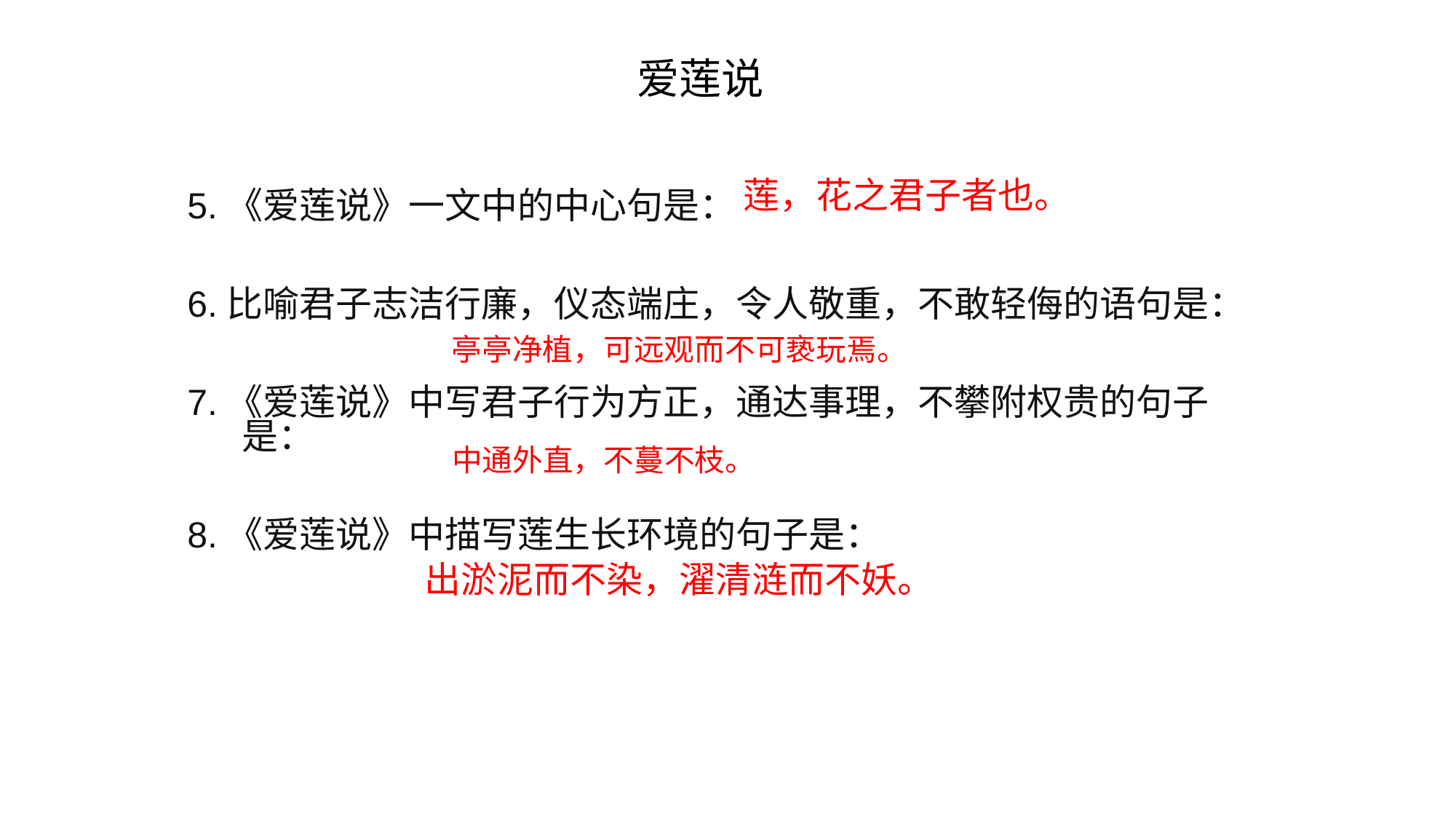

# 爱莲说

5.《爱莲说》一文中的中心句是：

6.比喻君子志洁行廉，仪态端庄，令人敬重，不敢轻侮的语句是：

7.《爱莲说》中写君子行为方正，通达事理，不攀附权贵的句子是：

8.《爱莲说》中描写莲生长环境的句子是：
莲，花之君子者也。
亭亭净植，可远观而不可亵玩焉。
中通外直，不蔓不枝。
出淤泥而不染，濯清涟而不妖。